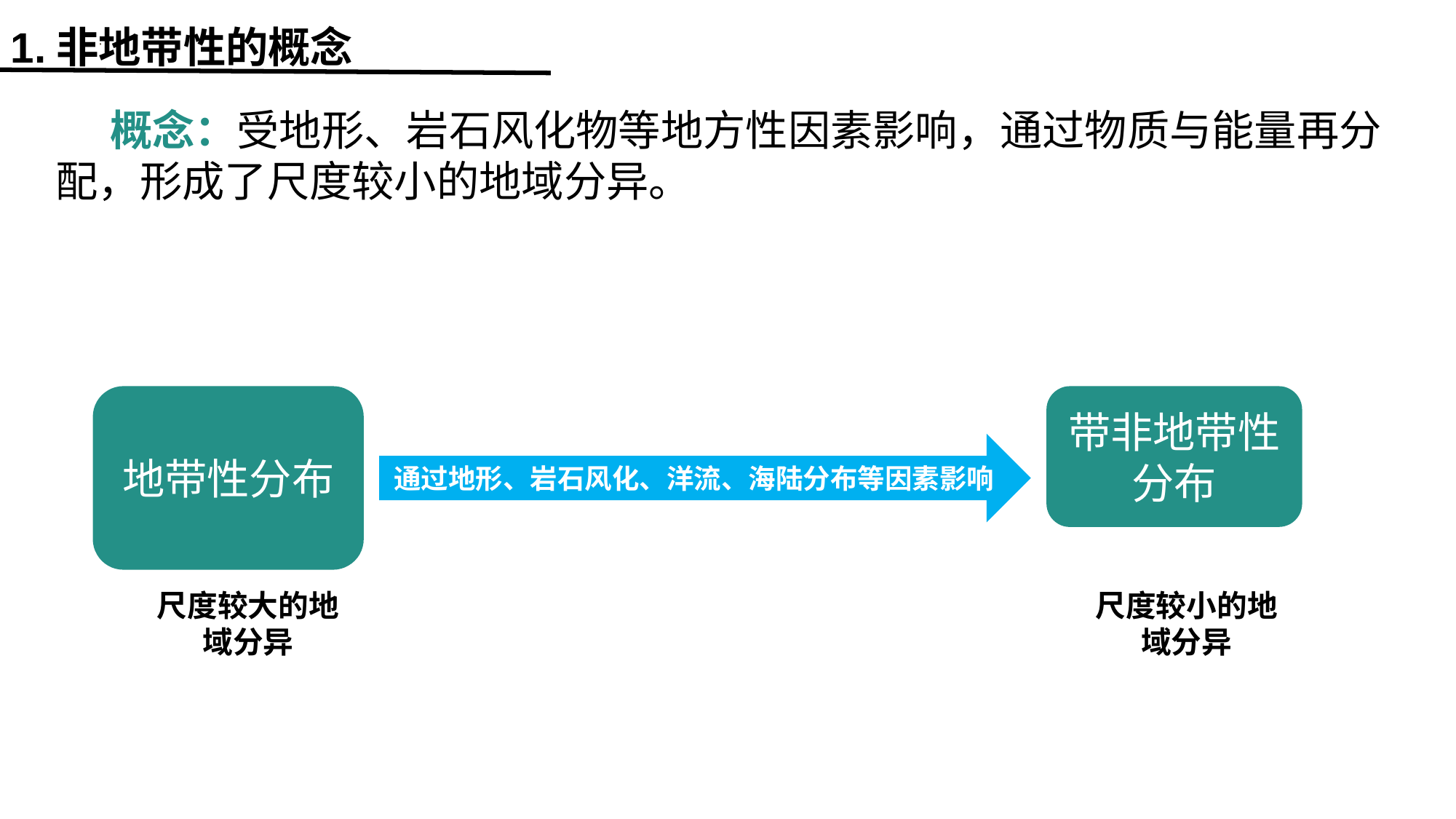

1.非地带性的概念
概念：受地形、岩石风化物等地方性因素影响，通过物质与能量再分配，形成了尺度较小的地域分异。

带非地带性分布
地带性分布
通过地形、岩石风化、洋流、海陆分布等因素影响
尺度较大的地域分异
尺度较小的地域分异